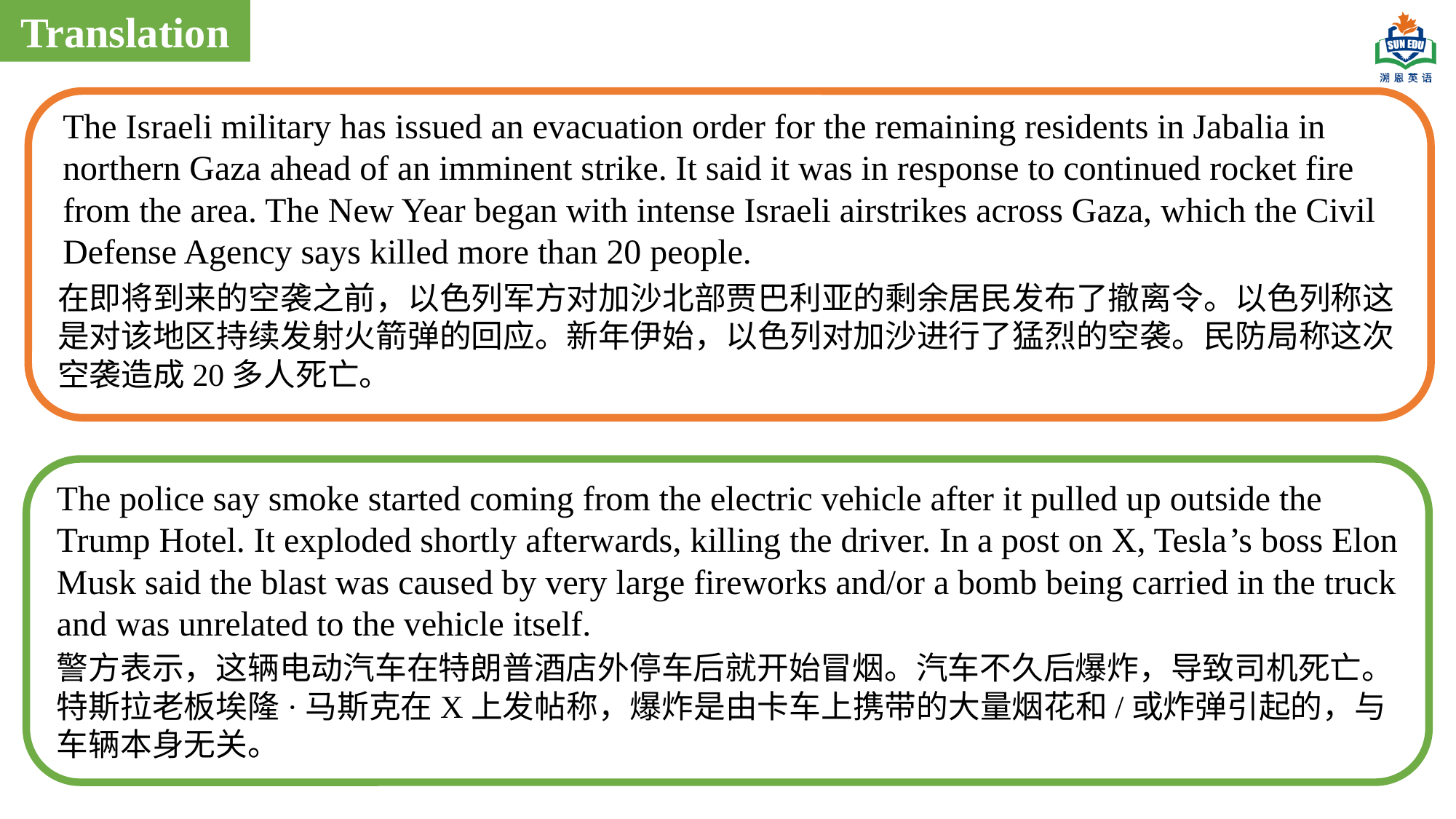

Translation

The Israeli military has issued an evacuation order for the remaining residents in Jabalia in northern Gaza ahead of an imminent strike. It said it was in response to continued rocket fire from the area. The New Year began with intense Israeli airstrikes across Gaza, which the Civil Defense Agency says killed more than 20 people.
在即将到来的空袭之前，以色列军方对加沙北部贾巴利亚的剩余居民发布了撤离令。以色列称这是对该地区持续发射火箭弹的回应。新年伊始，以色列对加沙进行了猛烈的空袭。民防局称这次空袭造成20多人死亡。

The police say smoke started coming from the electric vehicle after it pulled up outside the Trump Hotel. It exploded shortly afterwards, killing the driver. In a post on X, Tesla’s boss Elon Musk said the blast was caused by very large fireworks and/or a bomb being carried in the truck and was unrelated to the vehicle itself.
警方表示，这辆电动汽车在特朗普酒店外停车后就开始冒烟。汽车不久后爆炸，导致司机死亡。特斯拉老板埃隆·马斯克在X上发帖称，爆炸是由卡车上携带的大量烟花和/或炸弹引起的，与车辆本身无关。